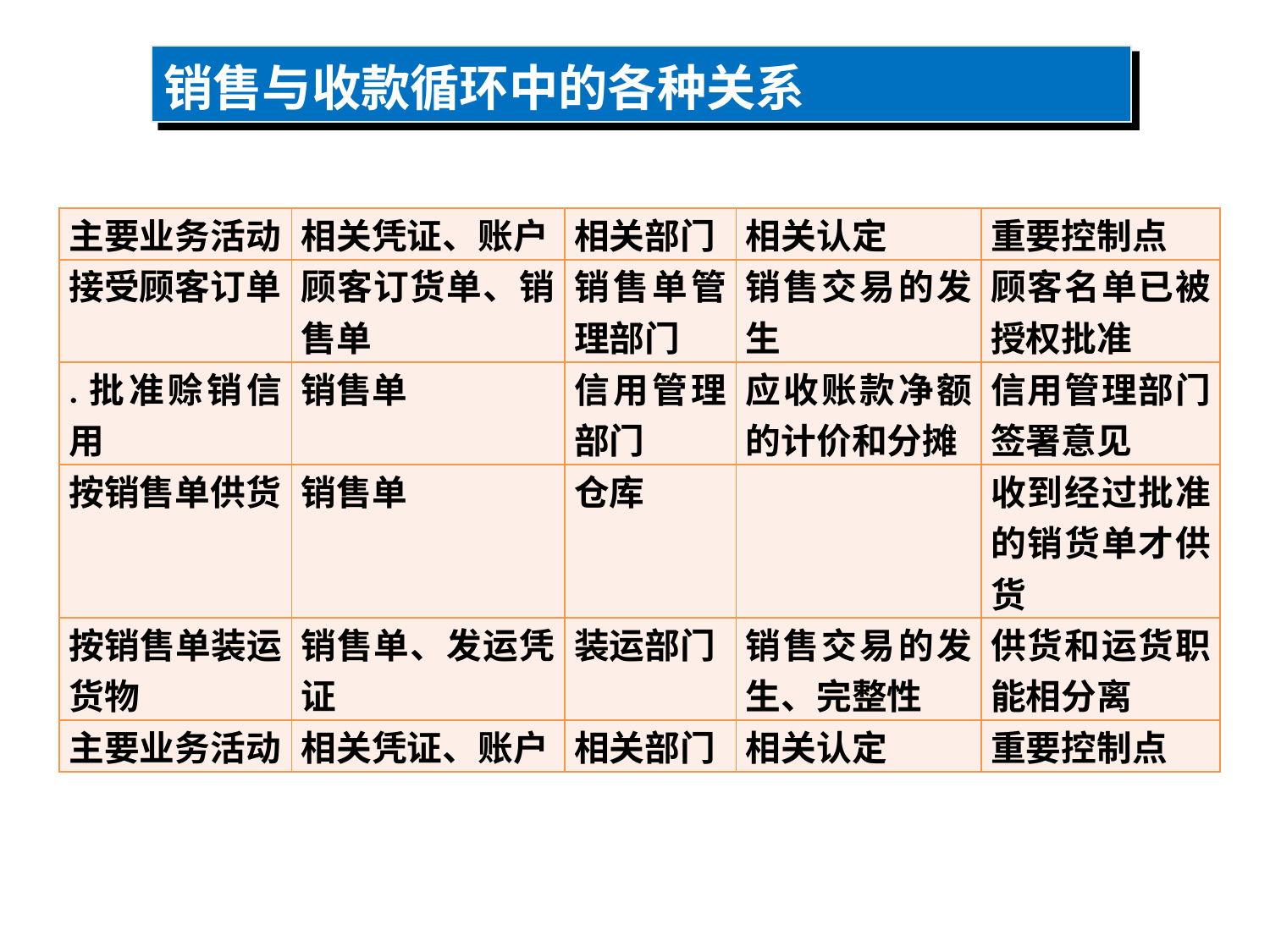

销售与收款循环中的各种关系
| 主要业务活动 | 相关凭证、账户 | 相关部门 | 相关认定 | 重要控制点 |
| --- | --- | --- | --- | --- |
| 接受顾客订单 | 顾客订货单、销售单 | 销售单管理部门 | 销售交易的发生 | 顾客名单已被授权批准 |
| .批准赊销信用 | 销售单 | 信用管理部门 | 应收账款净额的计价和分摊 | 信用管理部门签署意见 |
| 按销售单供货 | 销售单 | 仓库 |  | 收到经过批准的销货单才供货 |
| 按销售单装运货物 | 销售单、发运凭证 | 装运部门 | 销售交易的发生、完整性 | 供货和运货职能相分离 |
| 主要业务活动 | 相关凭证、账户 | 相关部门 | 相关认定 | 重要控制点 |